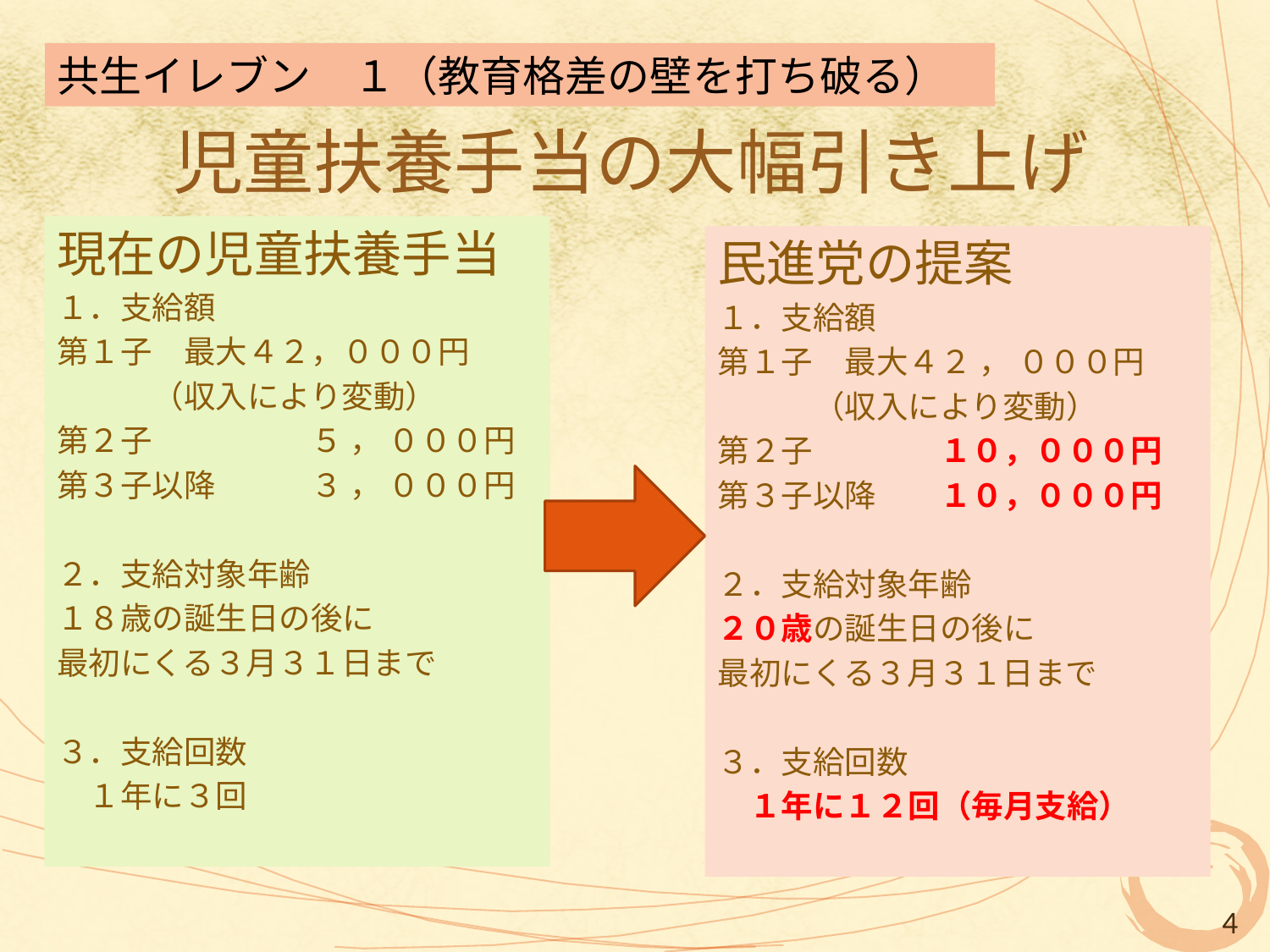

共生イレブン　１（教育格差の壁を打ち破る）
# 児童扶養手当の大幅引き上げ
現在の児童扶養手当
１．支給額
第１子　最大４２，０００円
　　　（収入により変動）
第２子　　　　　５ ， ０００円
第３子以降　　　３ ， ０００円

２．支給対象年齢
１８歳の誕生日の後に
最初にくる３月３１日まで

３．支給回数
　１年に３回
民進党の提案
１．支給額
第１子　最大４２ ， ０００円
　　　（収入により変動）
第２子　　　　１０，０００円
第３子以降　　１０，０００円

２．支給対象年齢
２０歳の誕生日の後に
最初にくる３月３１日まで

３．支給回数
　１年に１２回（毎月支給）

4